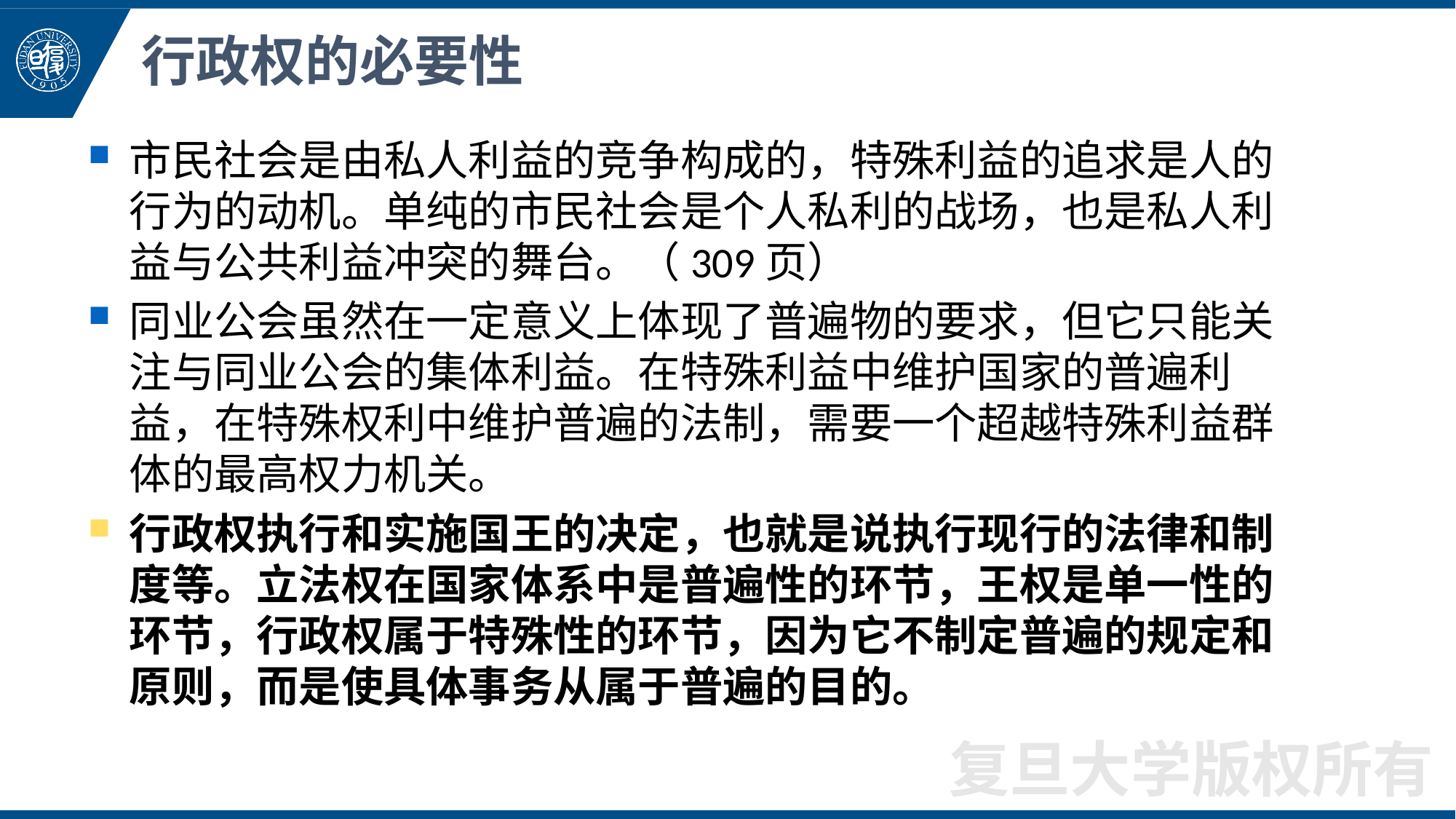

# 行政权的必要性
市民社会是由私人利益的竞争构成的，特殊利益的追求是人的行为的动机。单纯的市民社会是个人私利的战场，也是私人利益与公共利益冲突的舞台。（309页）
同业公会虽然在一定意义上体现了普遍物的要求，但它只能关注与同业公会的集体利益。在特殊利益中维护国家的普遍利益，在特殊权利中维护普遍的法制，需要一个超越特殊利益群体的最高权力机关。
行政权执行和实施国王的决定，也就是说执行现行的法律和制度等。立法权在国家体系中是普遍性的环节，王权是单一性的环节，行政权属于特殊性的环节，因为它不制定普遍的规定和原则，而是使具体事务从属于普遍的目的。